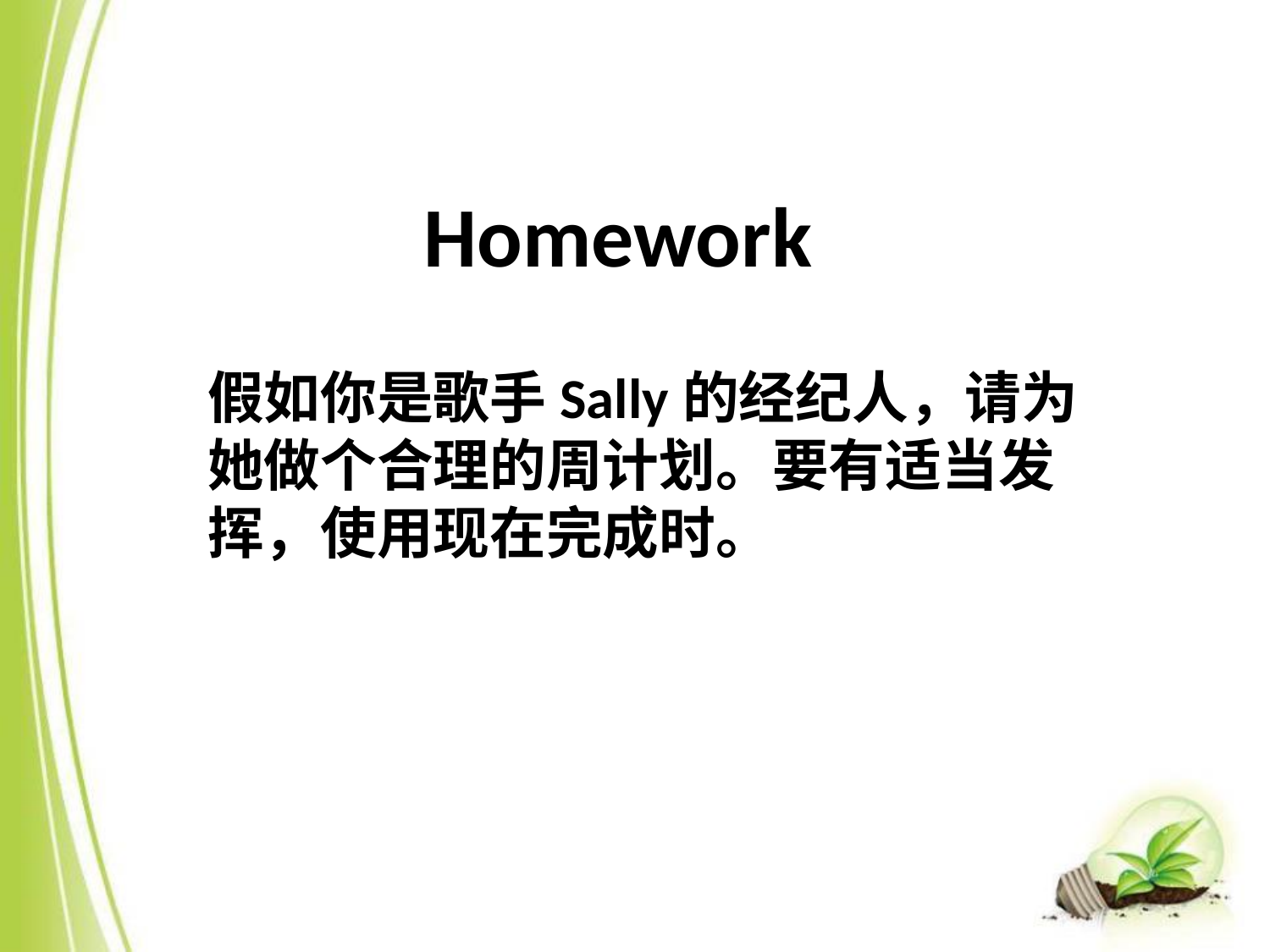

Homework
假如你是歌手Sally的经纪人，请为她做个合理的周计划。要有适当发挥，使用现在完成时。